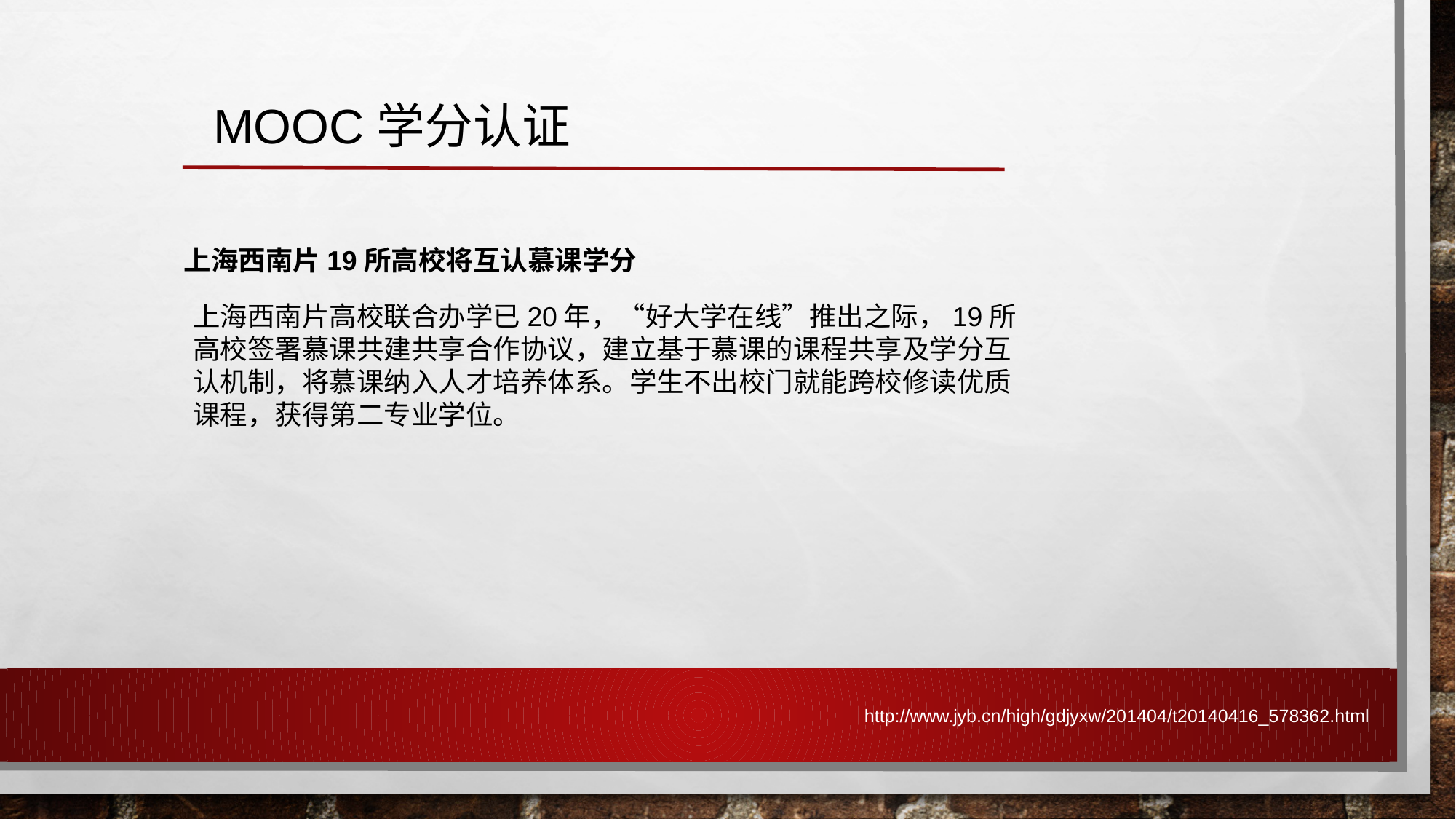

MOOC学分认证
上海西南片19所高校将互认慕课学分
上海西南片高校联合办学已20年，“好大学在线”推出之际，19所高校签署慕课共建共享合作协议，建立基于慕课的课程共享及学分互认机制，将慕课纳入人才培养体系。学生不出校门就能跨校修读优质课程，获得第二专业学位。
http://www.jyb.cn/high/gdjyxw/201404/t20140416_578362.html